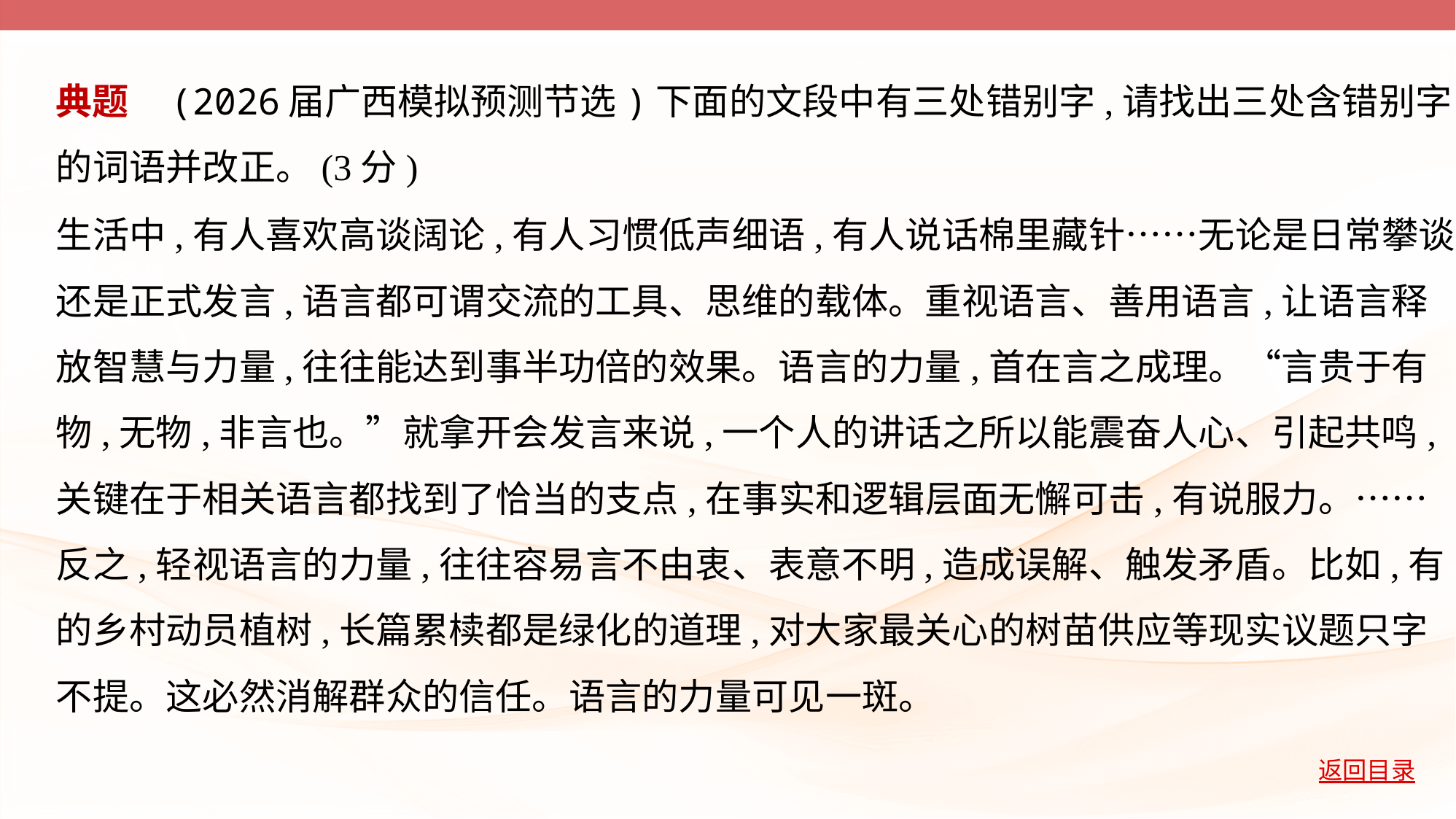

典题    (2026届广西模拟预测节选)下面的文段中有三处错别字,请找出三处含错别字
的词语并改正。(3分)
生活中,有人喜欢高谈阔论,有人习惯低声细语,有人说话棉里藏针……无论是日常攀谈
还是正式发言,语言都可谓交流的工具、思维的载体。重视语言、善用语言,让语言释
放智慧与力量,往往能达到事半功倍的效果。语言的力量,首在言之成理。“言贵于有
物,无物,非言也。”就拿开会发言来说,一个人的讲话之所以能震奋人心、引起共鸣,
关键在于相关语言都找到了恰当的支点,在事实和逻辑层面无懈可击,有说服力。……
反之,轻视语言的力量,往往容易言不由衷、表意不明,造成误解、触发矛盾。比如,有
的乡村动员植树,长篇累椟都是绿化的道理,对大家最关心的树苗供应等现实议题只字
不提。这必然消解群众的信任。语言的力量可见一斑。